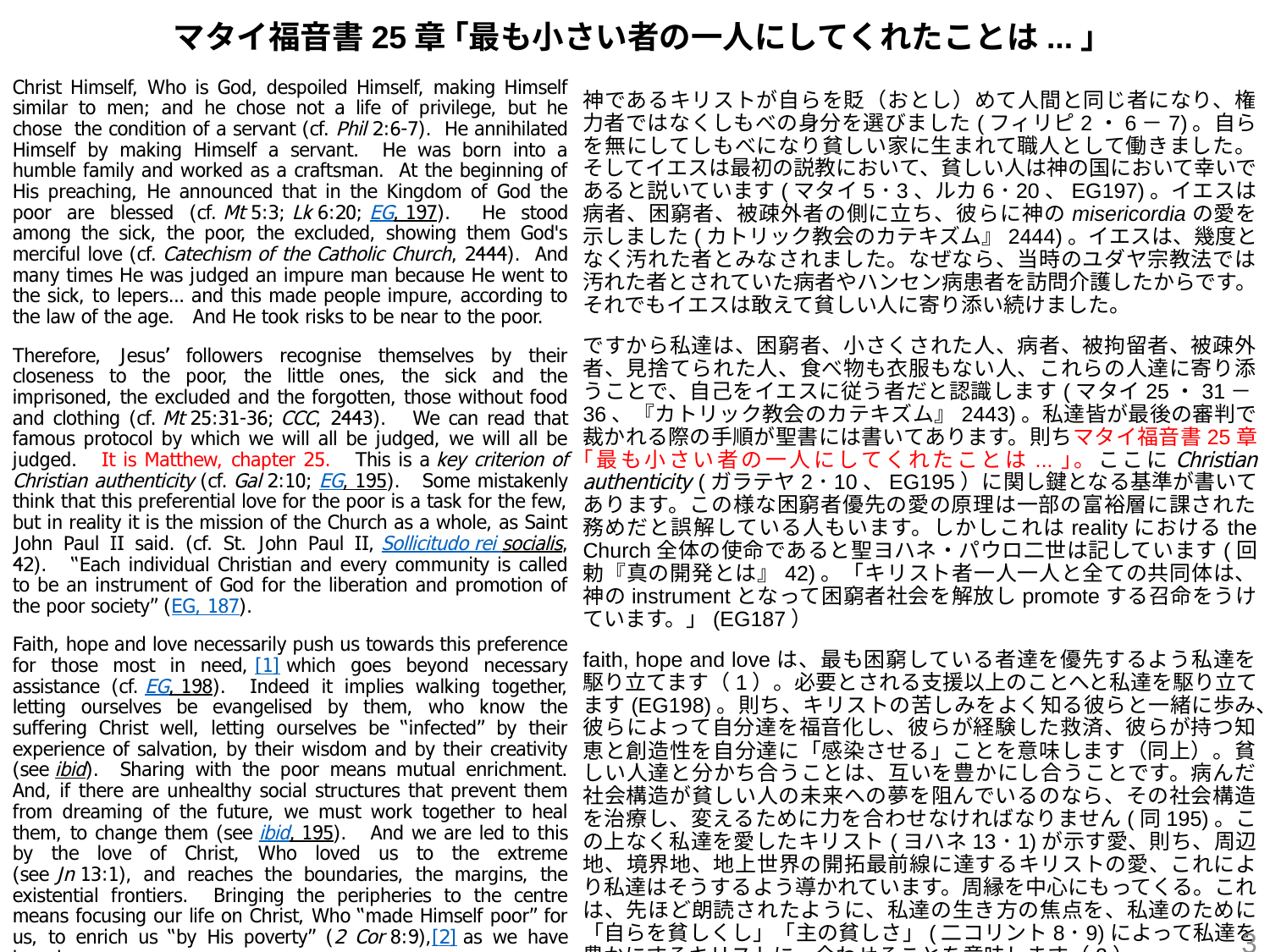

# マタイ福音書25章 ｢最も小さい者の一人にしてくれたことは...｣
Christ Himself, Who is God, despoiled Himself, making Himself similar to men; and he chose not a life of privilege, but he chose  the condition of a servant (cf. Phil 2:6-7).  He annihilated Himself by making Himself a servant.  He was born into a humble family and worked as a craftsman.  At the beginning of His preaching, He announced that in the Kingdom of God the poor are blessed (cf. Mt 5:3; Lk 6:20; EG, 197).  He stood among the sick, the poor, the excluded, showing them God's merciful love (cf. Catechism of the Catholic Church, 2444).  And many times He was judged an impure man because He went to the sick, to lepers… and this made people impure, according to the law of the age.   And He took risks to be near to the poor.
Therefore, Jesus’ followers recognise themselves by their closeness to the poor, the little ones, the sick and the imprisoned, the excluded and the forgotten, those without food and clothing (cf. Mt 25:31-36; CCC, 2443).   We can read that famous protocol by which we will all be judged, we will all be judged.   It is Matthew, chapter 25.   This is a key criterion of Christian authenticity (cf. Gal 2:10; EG, 195).   Some mistakenly think that this preferential love for the poor is a task for the few, but in reality it is the mission of the Church as a whole, as Saint John Paul II said. (cf. St. John Paul II, Sollicitudo rei socialis, 42).   “Each individual Christian and every community is called to be an instrument of God for the liberation and promotion of the poor society” (EG, 187).
Faith, hope and love necessarily push us towards this preference for those most in need, [1] which goes beyond necessary assistance (cf. EG, 198).  Indeed it implies walking together, letting ourselves be evangelised by them, who know the suffering Christ well, letting ourselves be “infected” by their experience of salvation, by their wisdom and by their creativity (see ibid).  Sharing with the poor means mutual enrichment. And, if there are unhealthy social structures that prevent them from dreaming of the future, we must work together to heal them, to change them (see ibid, 195).   And we are led to this by the love of Christ, Who loved us to the extreme (see Jn 13:1), and reaches the boundaries, the margins, the existential frontiers.  Bringing the peripheries to the centre means focusing our life on Christ, Who “made Himself poor” for us, to enrich us “by His poverty” (2 Cor 8:9),[2] as we have heard.
神であるキリストが自らを貶（おとし）めて人間と同じ者になり、権力者ではなくしもべの身分を選びました(フィリピ2・6－7)。自らを無にしてしもべになり貧しい家に生まれて職人として働きました。そしてイエスは最初の説教において、貧しい人は神の国において幸いであると説いています(マタイ5･3、ルカ6･20、EG197)。イエスは病者、困窮者、被疎外者の側に立ち、彼らに神のmisericordiaの愛を示しました(カトリック教会のカテキズム』2444)。イエスは、幾度となく汚れた者とみなされました。なぜなら、当時のユダヤ宗教法では汚れた者とされていた病者やハンセン病患者を訪問介護したからです。それでもイエスは敢えて貧しい人に寄り添い続けました。
ですから私達は、困窮者、小さくされた人、病者、被拘留者、被疎外者、見捨てられた人、食べ物も衣服もない人、これらの人達に寄り添うことで、自己をイエスに従う者だと認識します(マタイ25・31－36、『カトリック教会のカテキズム』2443)。私達皆が最後の審判で裁かれる際の手順が聖書には書いてあります。則ちマタイ福音書25章｢最も小さい者の一人にしてくれたことは...｣。ここにChristian authenticity (ガラテヤ2･10、EG195）に関し鍵となる基準が書いてあります。この様な困窮者優先の愛の原理は一部の富裕層に課された務めだと誤解している人もいます。しかしこれはrealityにおけるthe Church全体の使命であると聖ヨハネ・パウロ二世は記しています(回勅『真の開発とは』42)。「キリスト者一人一人と全ての共同体は、神のinstrumentとなって困窮者社会を解放しpromoteする召命をうけています。」(EG187）
faith, hope and loveは、最も困窮している者達を優先するよう私達を駆り立てます（1）。必要とされる支援以上のことへと私達を駆り立てます(EG198)。則ち、キリストの苦しみをよく知る彼らと一緒に歩み、彼らによって自分達を福音化し、彼らが経験した救済、彼らが持つ知恵と創造性を自分達に「感染させる」ことを意味します（同上）。貧しい人達と分かち合うことは、互いを豊かにし合うことです。病んだ社会構造が貧しい人の未来への夢を阻んでいるのなら、その社会構造を治療し、変えるために力を合わせなければなりません(同195)。この上なく私達を愛したキリスト(ヨハネ13･1)が示す愛、則ち、周辺地、境界地、地上世界の開拓最前線に達するキリストの愛、これにより私達はそうするよう導かれています。周縁を中心にもってくる。これは、先ほど朗読されたように、私達の生き方の焦点を、私達のために「自らを貧しくし」「主の貧しさ」(二コリント8･9)によって私達を豊かにするキリストに、合わせることを意味します（2）。

3